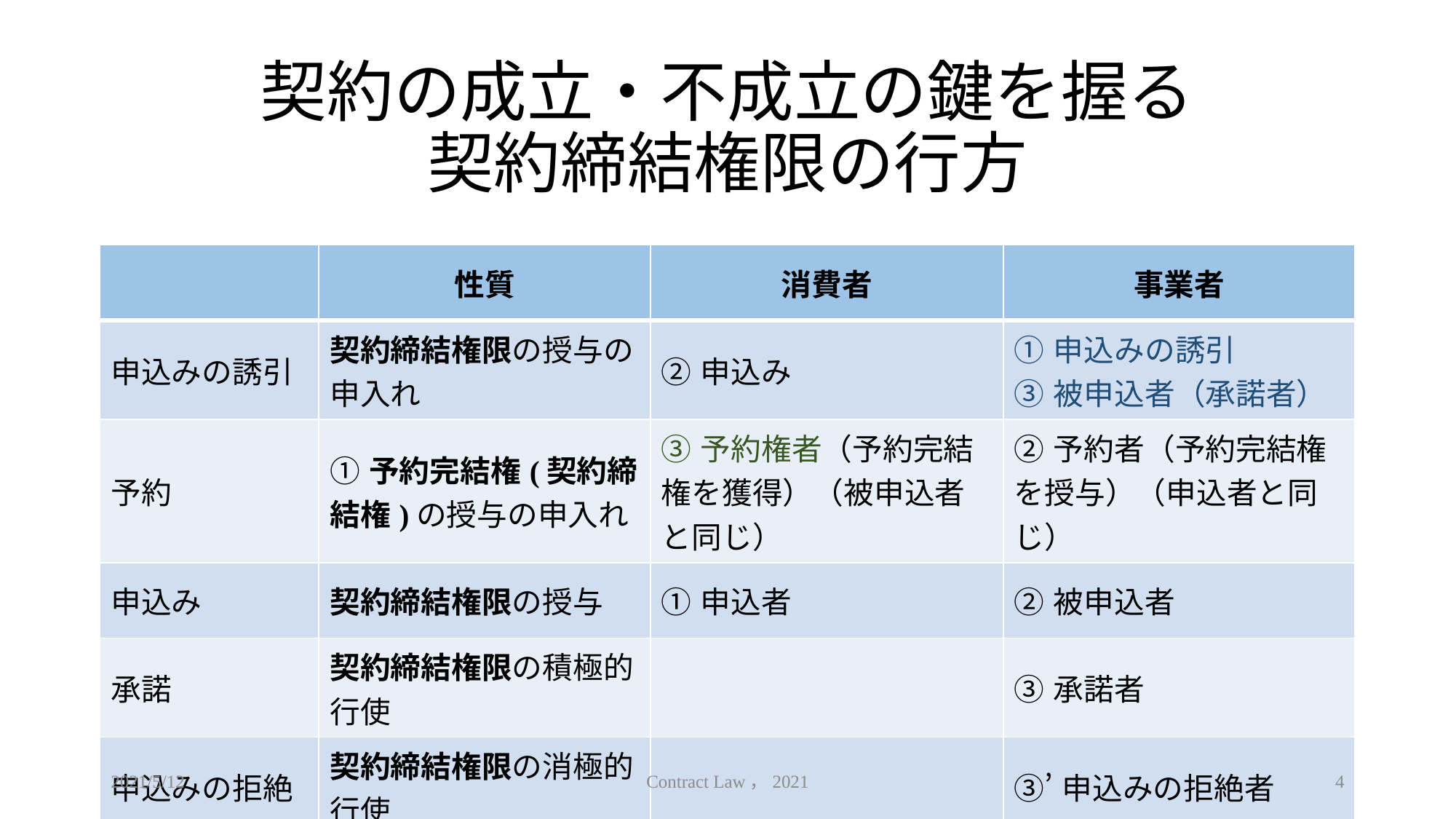

# 契約の成立・不成立の鍵を握る 契約締結権限の行方
|  | 性質 | 消費者 | 事業者 |
| --- | --- | --- | --- |
| 申込みの誘引 | 契約締結権限の授与の申入れ | ②申込み | ①申込みの誘引 ③被申込者（承諾者） |
| 予約 | ①予約完結権(契約締結権)の授与の申入れ | ③予約権者（予約完結権を獲得）（被申込者と同じ） | ②予約者（予約完結権を授与）（申込者と同じ） |
| 申込み | 契約締結権限の授与 | ①申込者 | ②被申込者 |
| 承諾 | 契約締結権限の積極的行使 |  | ③承諾者 |
| 申込みの拒絶 | 契約締結権限の消極的行使 |  | ③’申込みの拒絶者 |
2021/5/12
Contract Law，2021
4